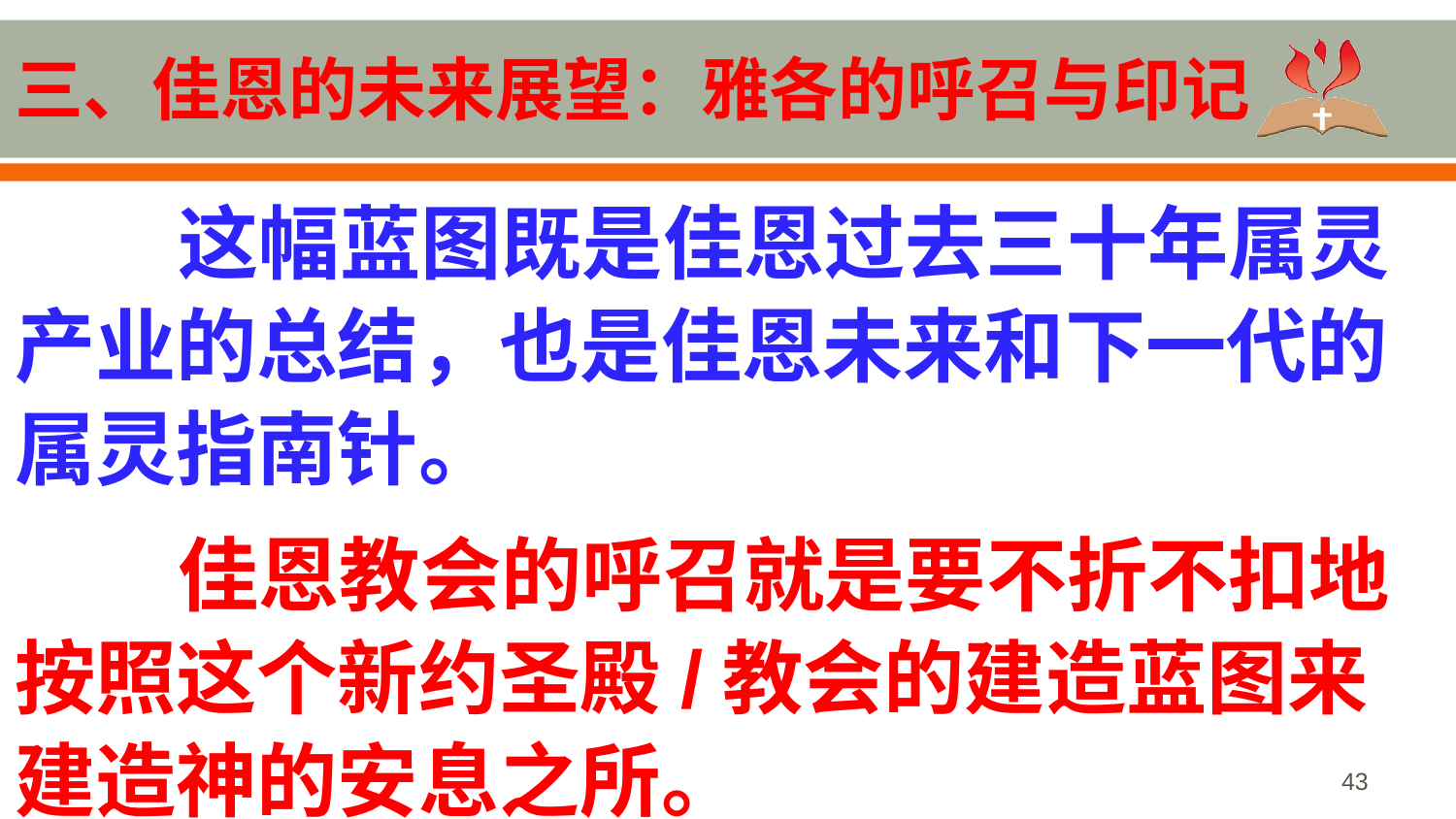

# 三、佳恩的未来展望：雅各的呼召与印记
这幅蓝图既是佳恩过去三十年属灵产业的总结，也是佳恩未来和下一代的属灵指南针。
佳恩教会的呼召就是要不折不扣地按照这个新约圣殿/教会的建造蓝图来建造神的安息之所。

43